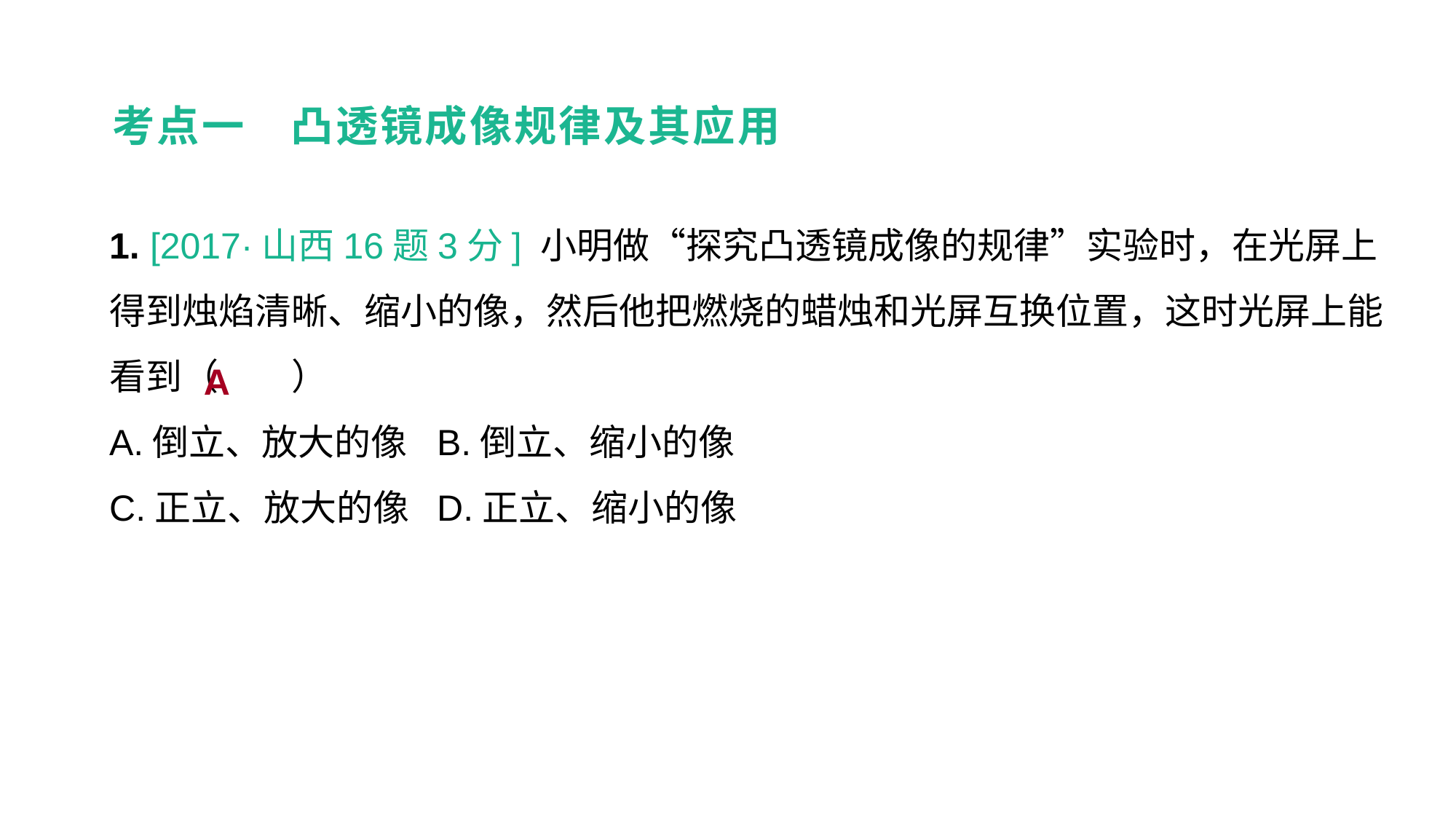

考点一　凸透镜成像规律及其应用
1. [2017·山西16题3分] 小明做“探究凸透镜成像的规律”实验时，在光屏上得到烛焰清晰、缩小的像，然后他把燃烧的蜡烛和光屏互换位置，这时光屏上能看到（　　）
A.倒立、放大的像 	B.倒立、缩小的像
C.正立、放大的像 	D.正立、缩小的像
真题回顾 把握考向
A